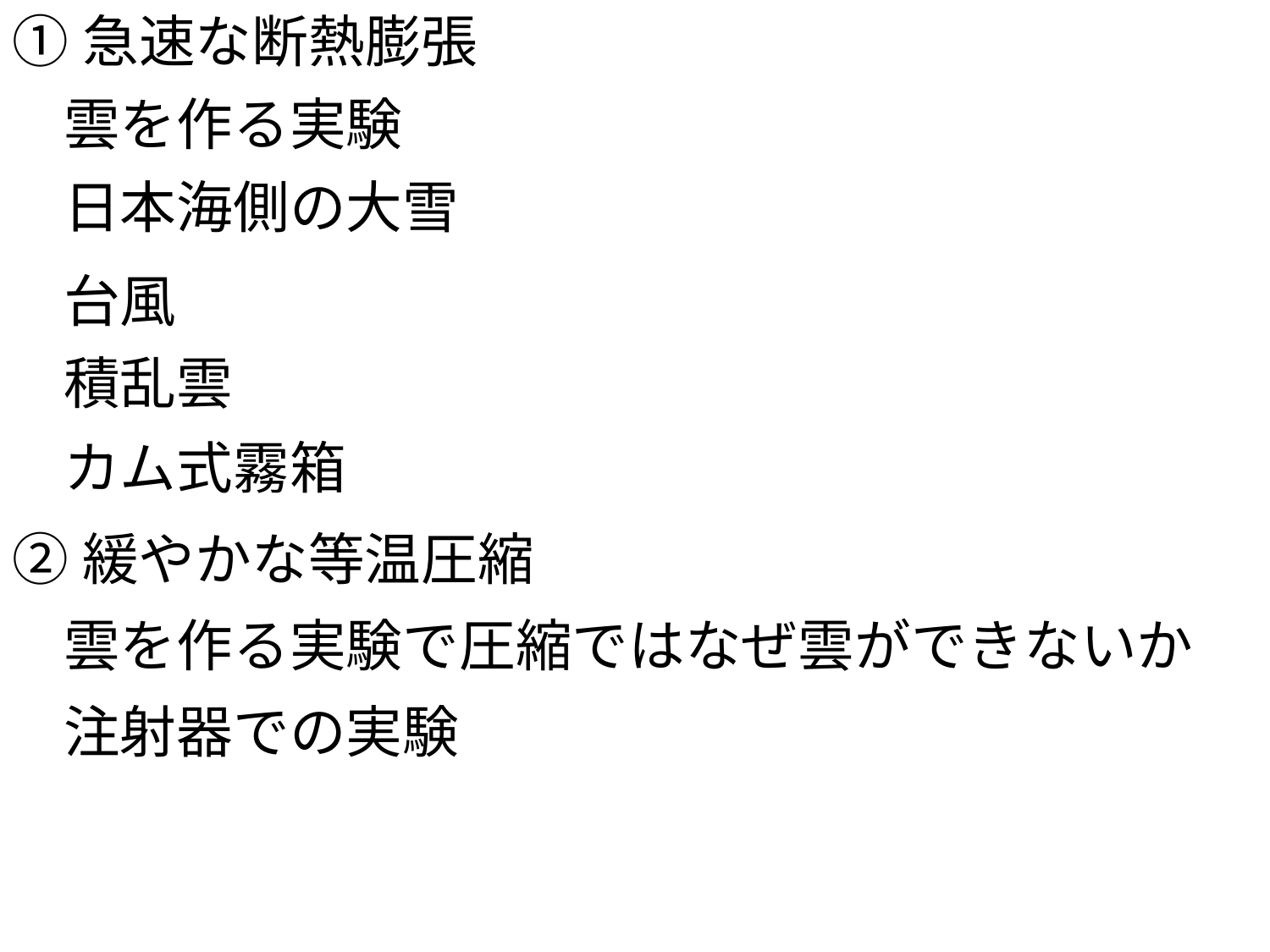

①急速な断熱膨張
雲を作る実験
日本海側の大雪
台風
積乱雲
カム式霧箱
②緩やかな等温圧縮
雲を作る実験で圧縮ではなぜ雲ができないか
注射器での実験